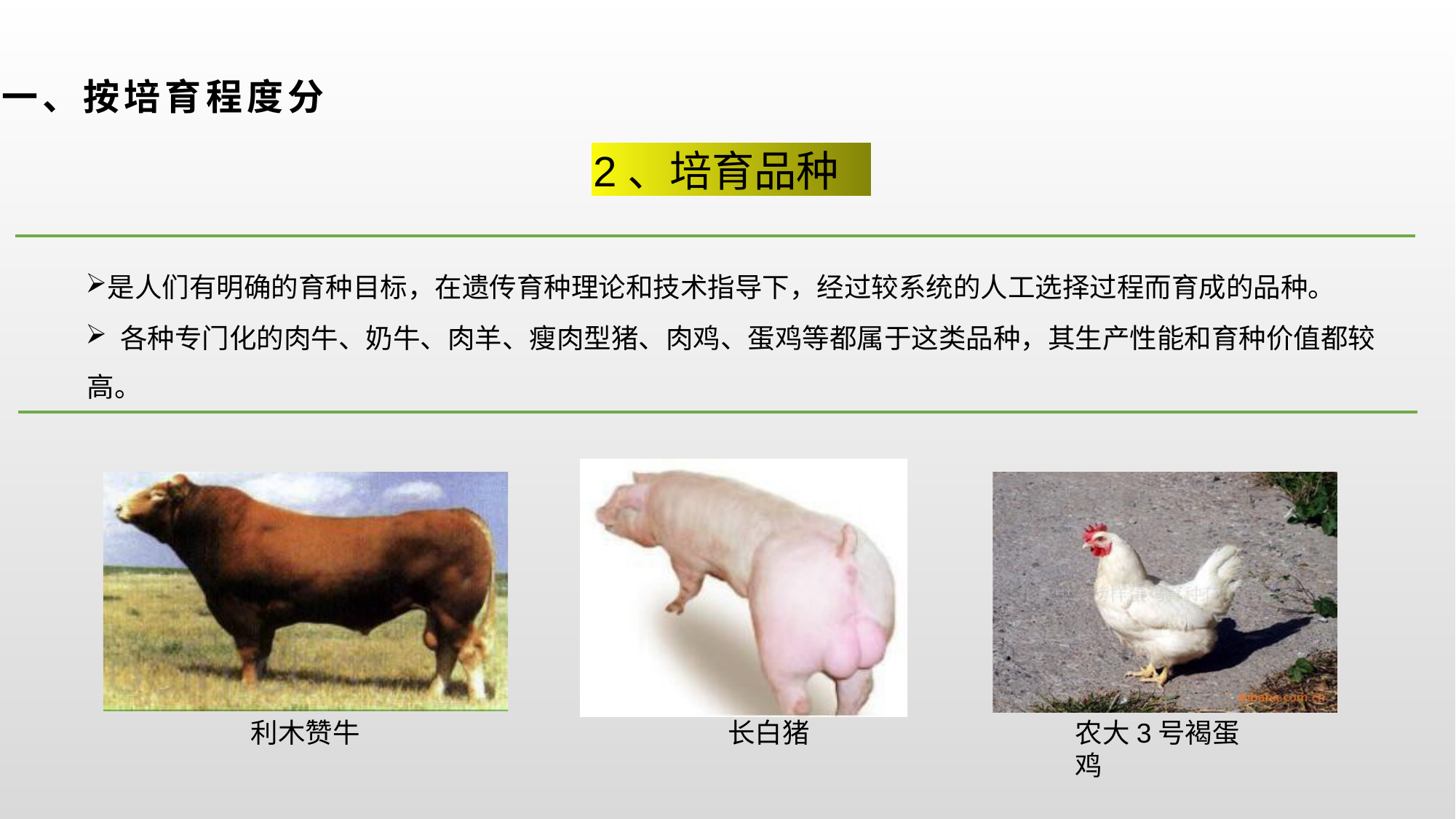

一、按培育程度分
2、培育品种

是人们有明确的育种目标，在遗传育种理论和技术指导下，经过较系统的人工选择过程而育成的品种。
 各种专门化的肉牛、奶牛、肉羊、瘦肉型猪、肉鸡、蛋鸡等都属于这类品种，其生产性能和育种价值都较高。

利木赞牛
长白猪
农大3号褐蛋鸡